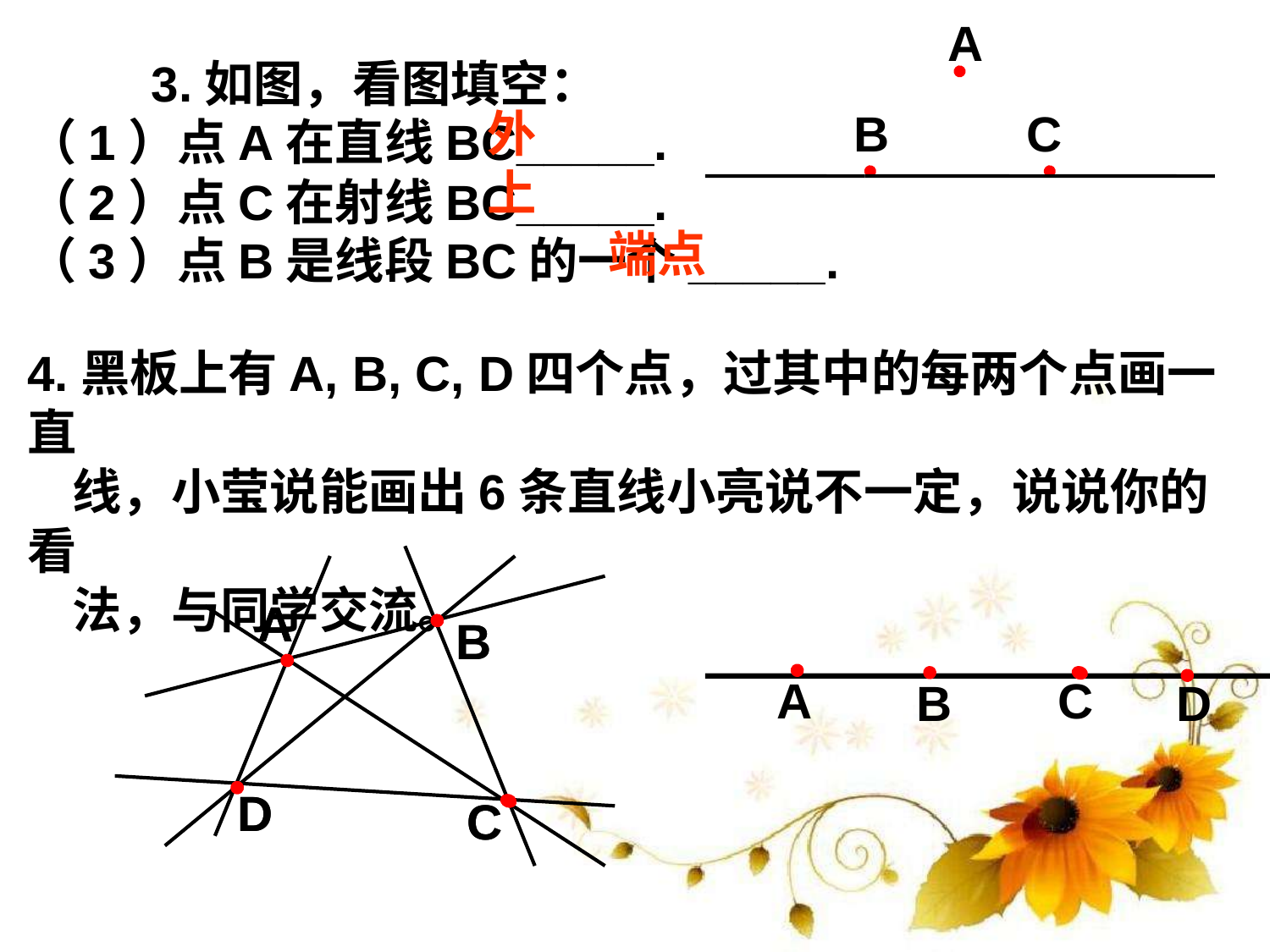

A

         3.如图，看图填空：
（1）点A在直线BC_____.
（2）点C在射线BC_____.
（3）点B是线段BC的一个_____.
外
B

C

上

端点
4.黑板上有A, B, C, D四个点，过其中的每两个点画一直
   线，小莹说能画出6条直线小亮说不一定，说说你的看
   法，与同学交流。

A
B

D

C

A

B

A
C

B
D

D

C